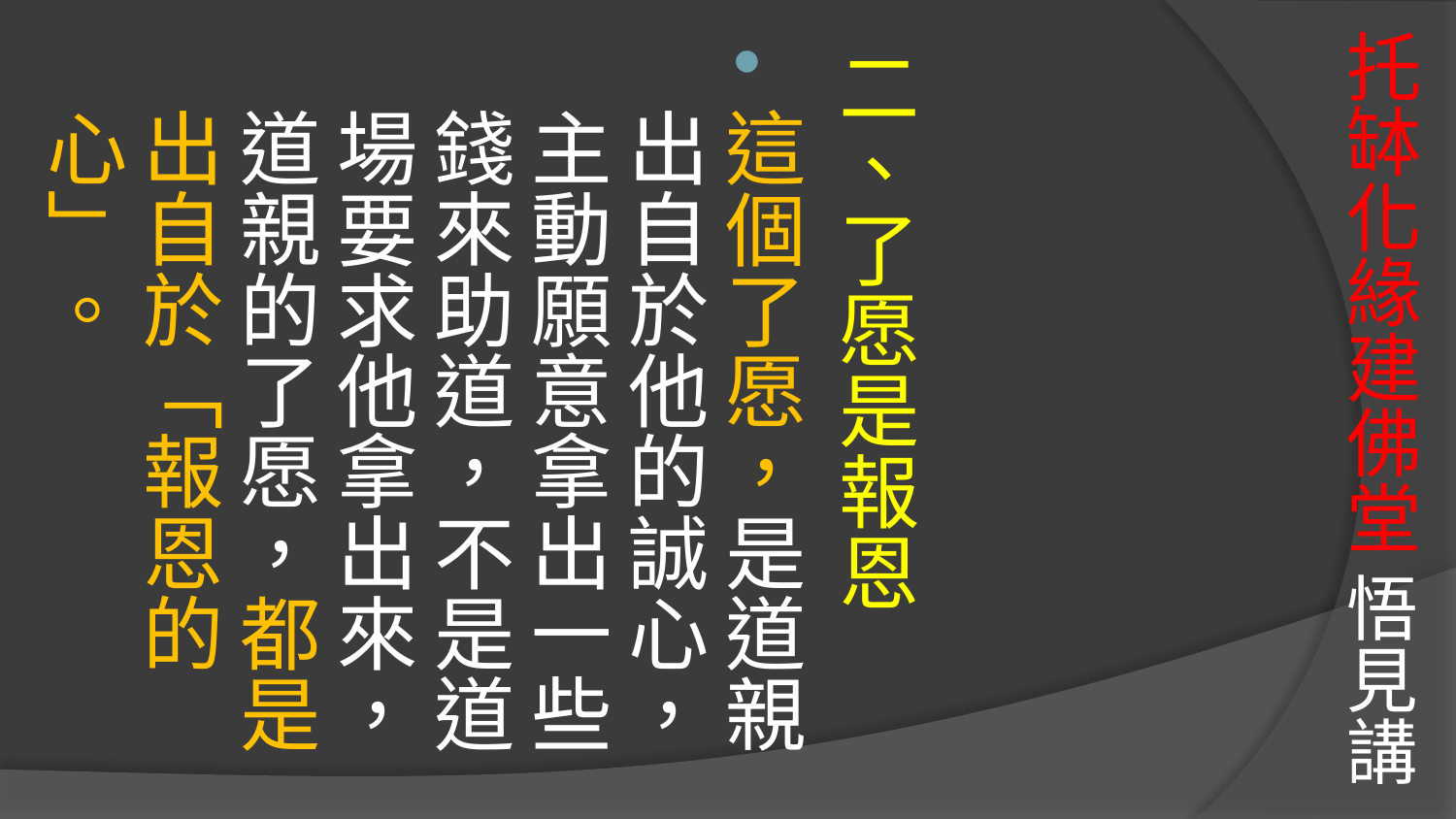

# 托缽化緣建佛堂 悟見講
二、了愿是報恩
這個了愿，是道親出自於他的誠心，主動願意拿出一些錢來助道，不是道場要求他拿出來，道親的了愿，都是出自於「報恩的心」。